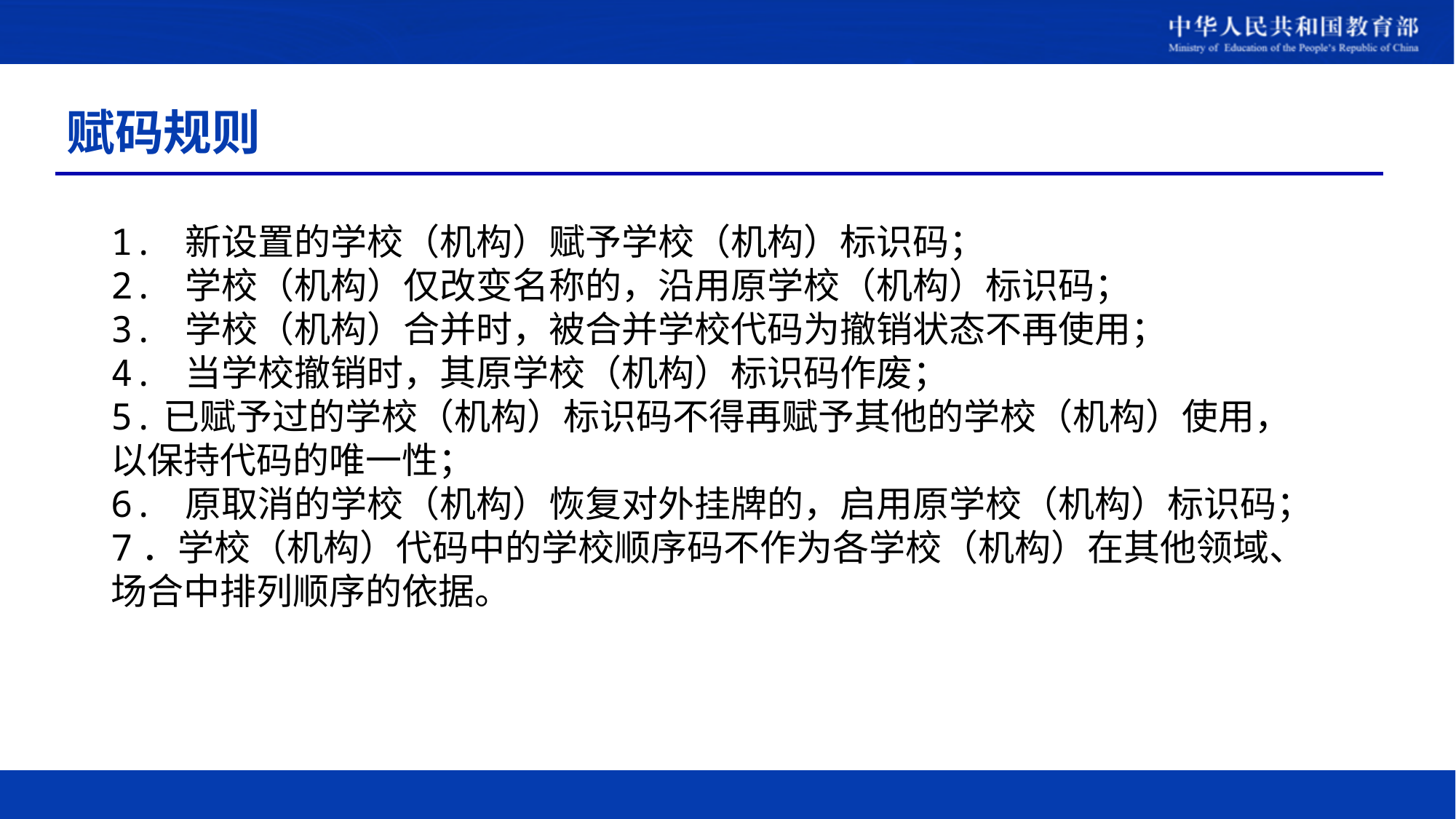

# 赋码规则
1. 新设置的学校（机构）赋予学校（机构）标识码；
2. 学校（机构）仅改变名称的，沿用原学校（机构）标识码；
3. 学校（机构）合并时，被合并学校代码为撤销状态不再使用；
4. 当学校撤销时，其原学校（机构）标识码作废；
5.已赋予过的学校（机构）标识码不得再赋予其他的学校（机构）使用，以保持代码的唯一性；
6. 原取消的学校（机构）恢复对外挂牌的，启用原学校（机构）标识码；
7．学校（机构）代码中的学校顺序码不作为各学校（机构）在其他领域、场合中排列顺序的依据。

20